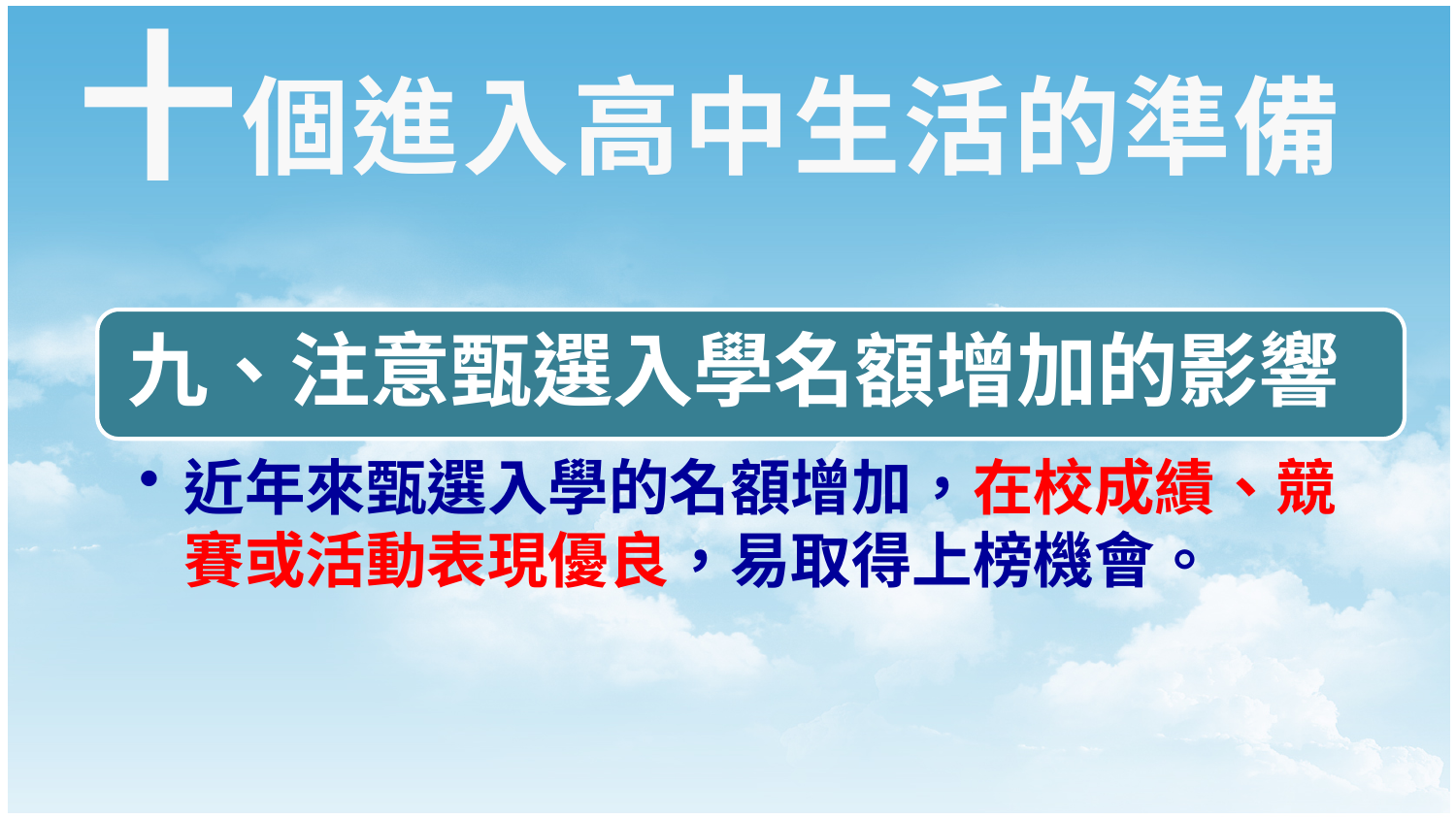

十個進入高中生活的準備
九、注意甄選入學名額增加的影響
近年來甄選入學的名額增加，在校成績、競賽或活動表現優良，易取得上榜機會。